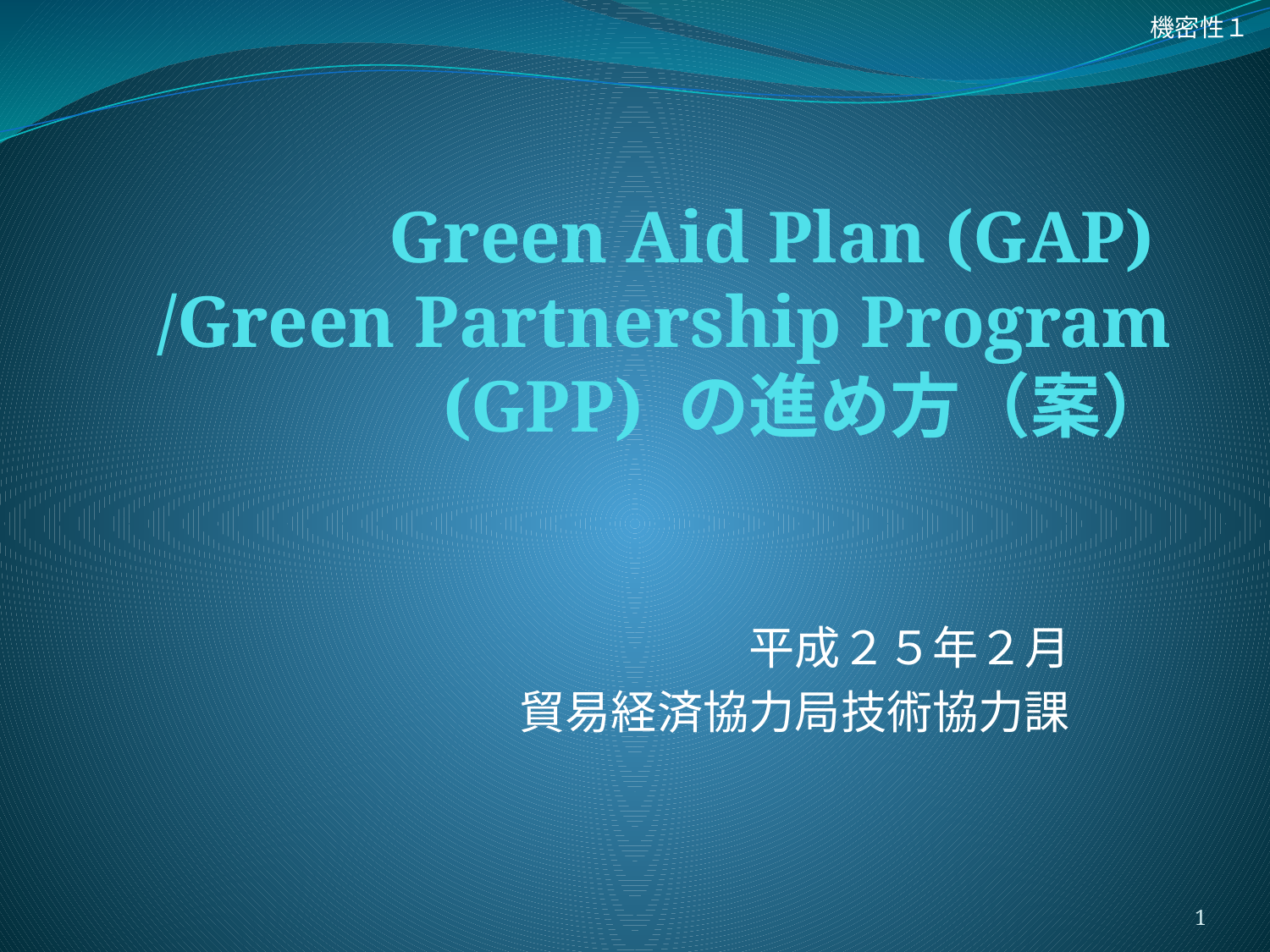

# Green Aid Plan (GAP) /Green Partnership Program (GPP) の進め方（案）
平成２５年２月
貿易経済協力局技術協力課
1